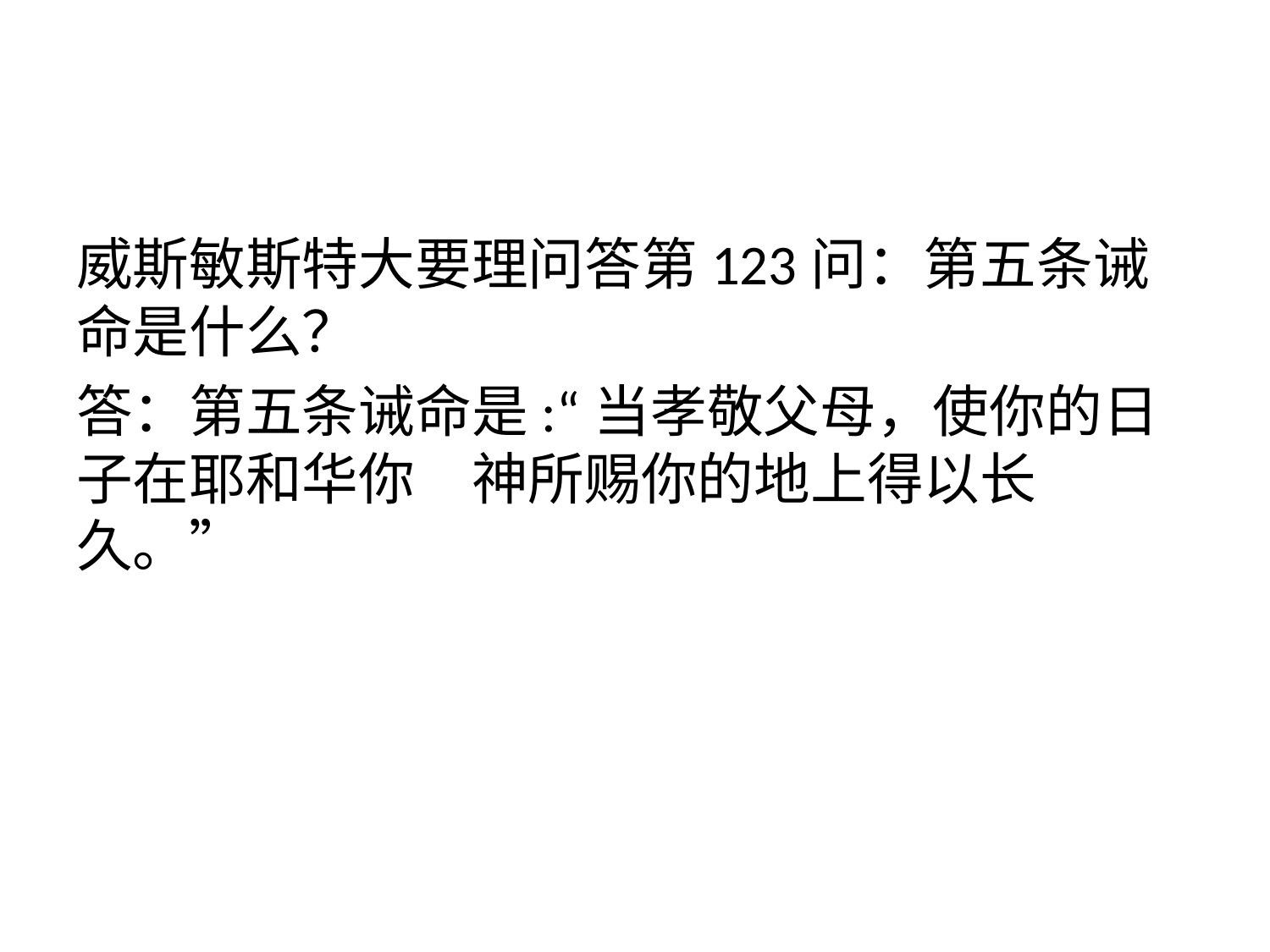

#
威斯敏斯特大要理问答第123问：第五条诫命是什么？
答：第五条诫命是:“当孝敬父母，使你的日子在耶和华你　神所赐你的地上得以长久。”